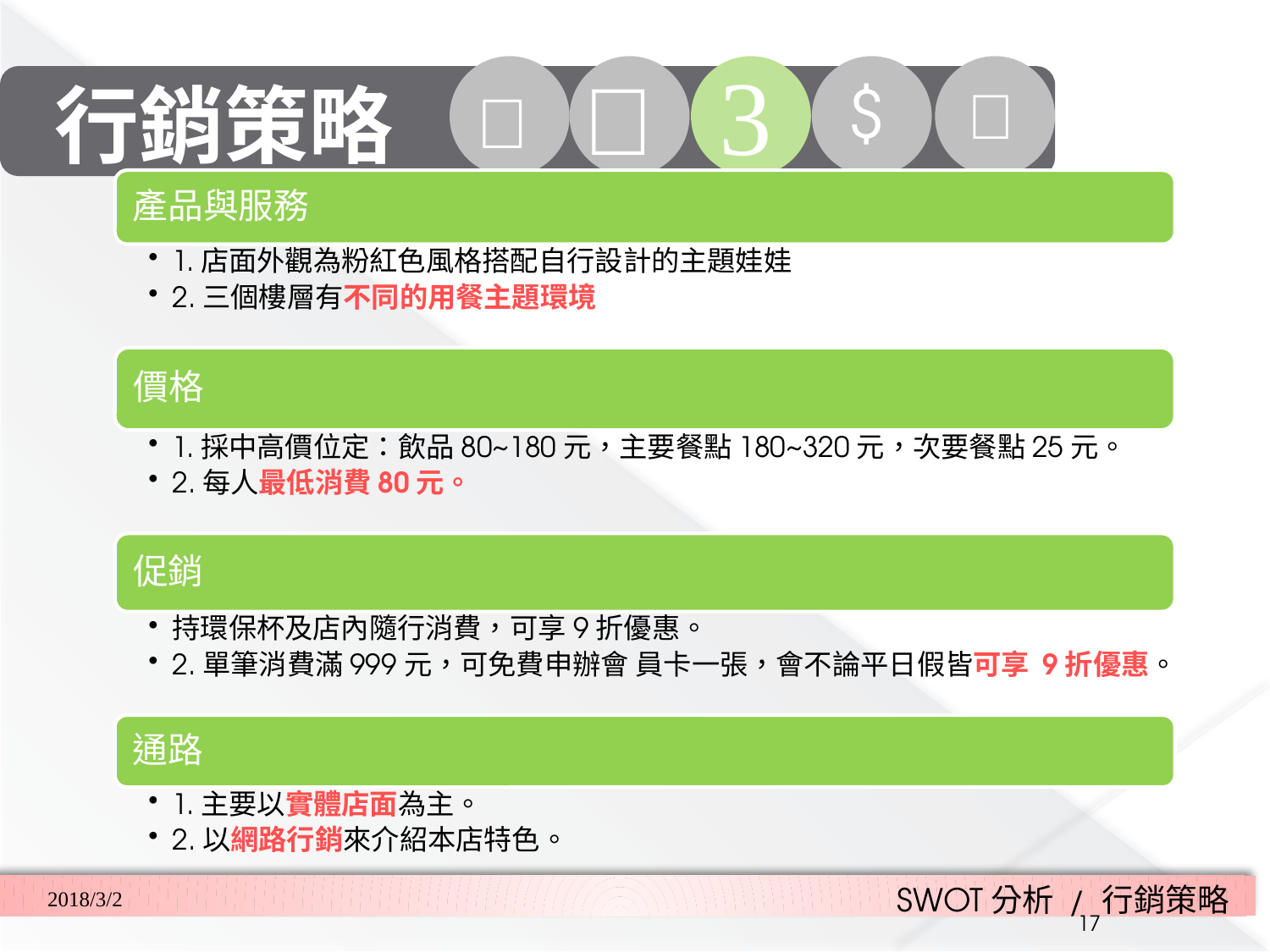

行銷策略
產品與服務
1.店面外觀為粉紅色風格搭配自行設計的主題娃娃
2.三個樓層有不同的用餐主題環境
價格
1.採中高價位定：飲品80~180元，主要餐點180~320元，次要餐點25元。
2.每人最低消費80元。
促銷
持環保杯及店內隨行消費，可享9折優惠。
2.單筆消費滿999元，可免費申辦會 員卡一張，會不論平日假皆可享 9折優惠。
通路
1.主要以實體店面為主。
2.以網路行銷來介紹本店特色。
SWOT分析 / 行銷策略
2018/3/2
17